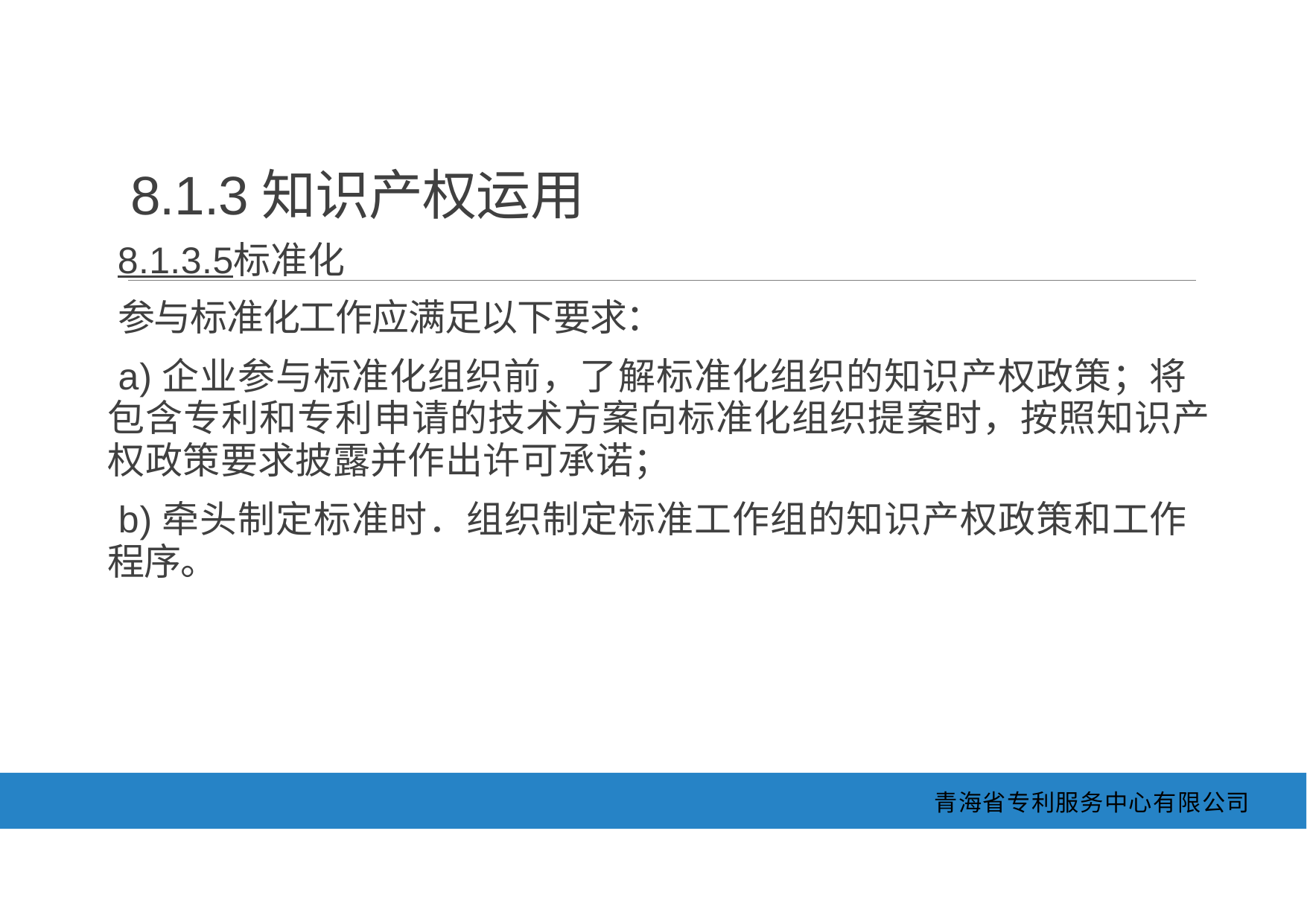

8.1.3知识产权运用
8.1.3.5标准化

参与标准化工作应满足以下要求：
a)企业参与标准化组织前，了解标准化组织的知识产权政策；将  包含专利和专利申请的技术方案向标准化组织提案时，按照知识产 权政策要求披露并作出许可承诺；

b)牵头制定标准时．组织制定标准工作组的知识产权政策和工作  程序。

青海省专利服务中心有限公司